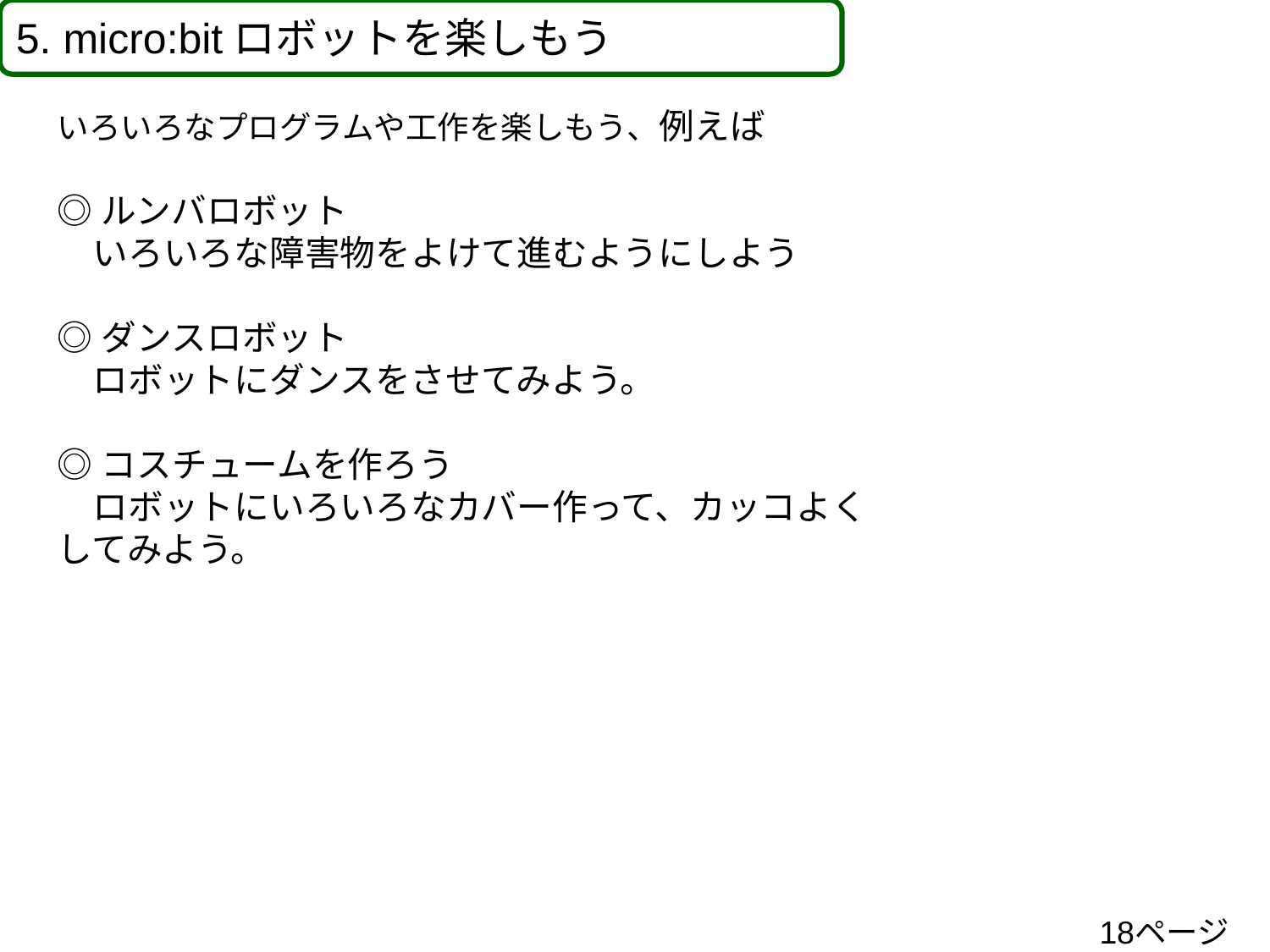

5. micro:bitロボットを楽しもう
いろいろなプログラムや工作を楽しもう、例えば

◎ルンバロボット
　いろいろな障害物をよけて進むようにしよう

◎ダンスロボット
　ロボットにダンスをさせてみよう。

◎コスチュームを作ろう
　ロボットにいろいろなカバー作って、カッコよくしてみよう。
18ページ